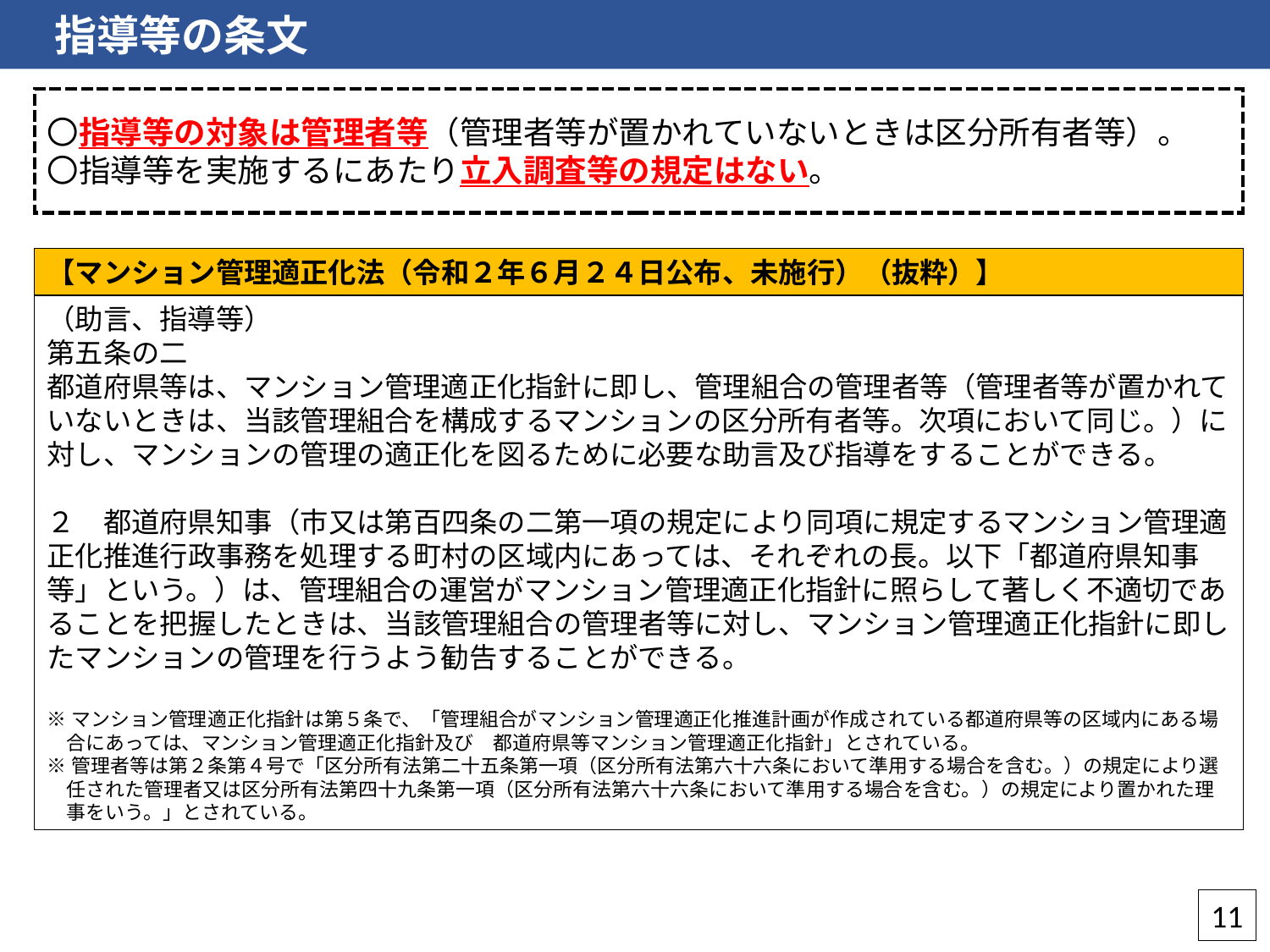

指導等の条文
〇指導等の対象は管理者等（管理者等が置かれていないときは区分所有者等）。
〇指導等を実施するにあたり立入調査等の規定はない。
【マンション管理適正化法（令和２年６月２４日公布、未施行）（抜粋）】
（助言、指導等）
第五条の二
都道府県等は、マンション管理適正化指針に即し、管理組合の管理者等（管理者等が置かれていないときは、当該管理組合を構成するマンションの区分所有者等。次項において同じ。）に対し、マンションの管理の適正化を図るために必要な助言及び指導をすることができる。

２　都道府県知事（市又は第百四条の二第一項の規定により同項に規定するマンション管理適正化推進行政事務を処理する町村の区域内にあっては、それぞれの長。以下「都道府県知事等」という。）は、管理組合の運営がマンション管理適正化指針に照らして著しく不適切であることを把握したときは、当該管理組合の管理者等に対し、マンション管理適正化指針に即したマンションの管理を行うよう勧告することができる。

※マンション管理適正化指針は第５条で、「管理組合がマンション管理適正化推進計画が作成されている都道府県等の区域内にある場
　合にあっては、マンション管理適正化指針及び　都道府県等マンション管理適正化指針」とされている。
※管理者等は第２条第４号で「区分所有法第二十五条第一項（区分所有法第六十六条において準用する場合を含む。）の規定により選
　任された管理者又は区分所有法第四十九条第一項（区分所有法第六十六条において準用する場合を含む。）の規定により置かれた理
　事をいう。」とされている。
11